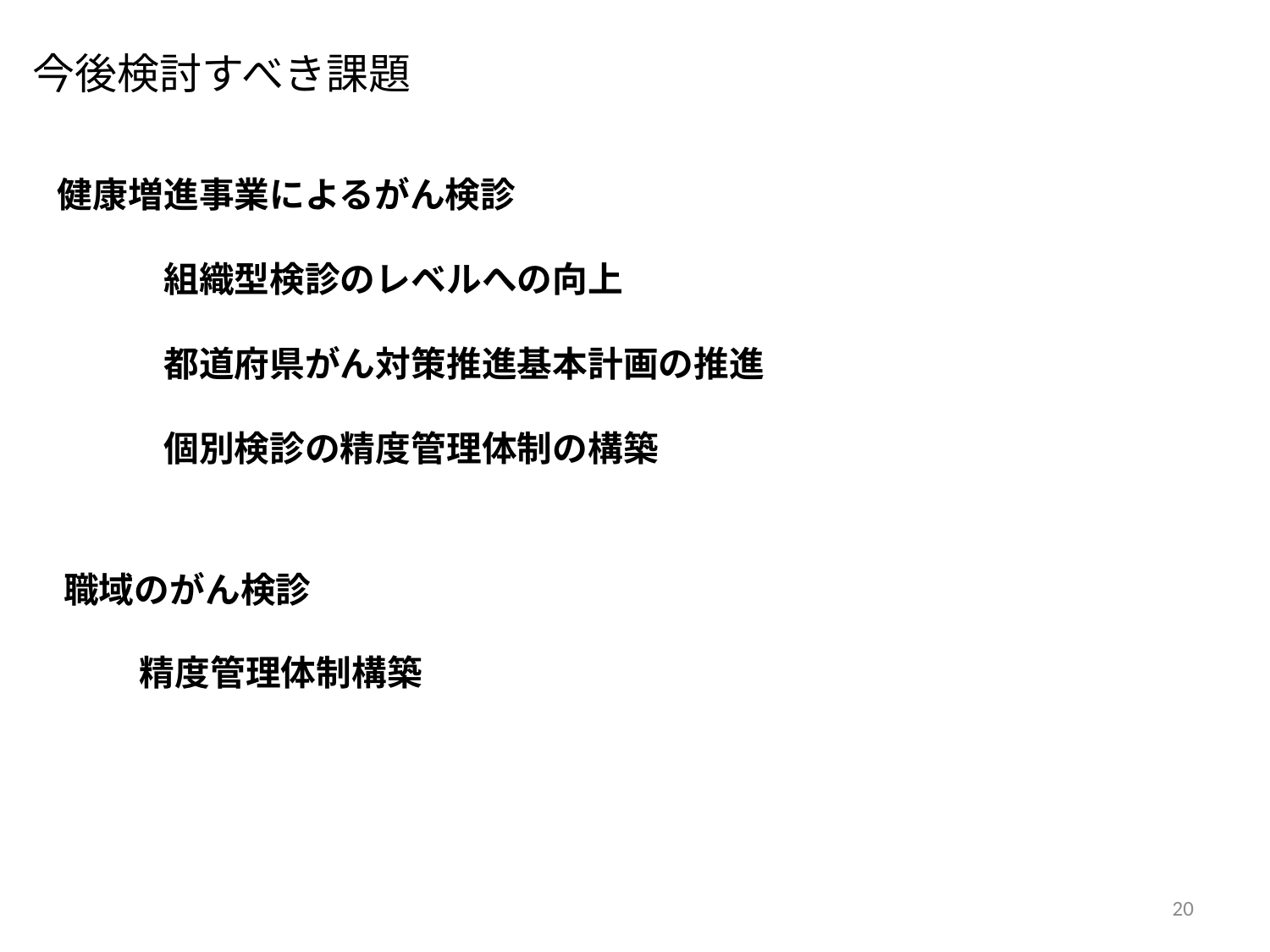

今後検討すべき課題
健康増進事業によるがん検診

　　　組織型検診のレベルへの向上

　　　都道府県がん対策推進基本計画の推進

　　　個別検診の精度管理体制の構築

職域のがん検診
精度管理体制構築
20